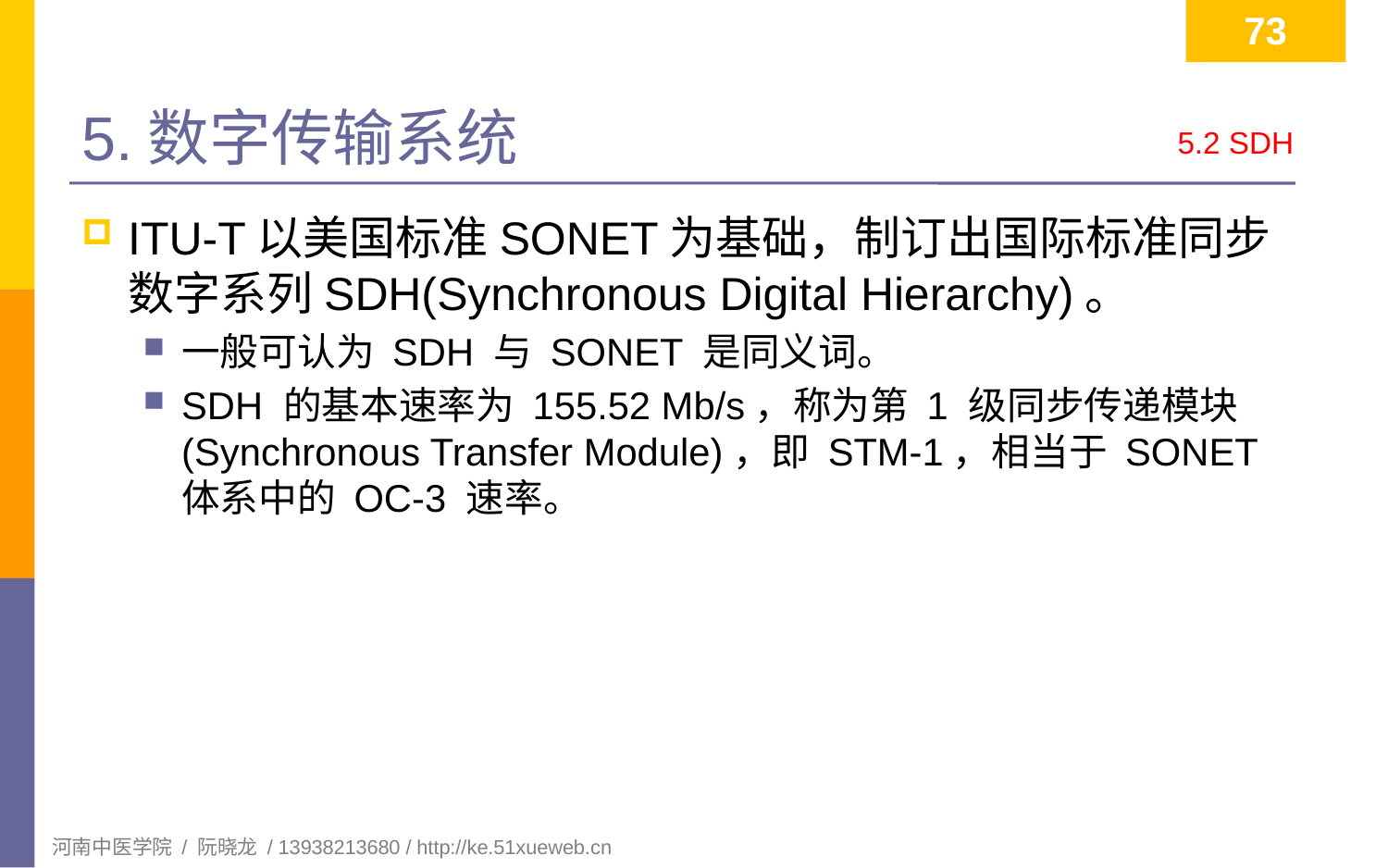

73
# 5.数字传输系统
5.2 SDH
ITU-T以美国标准SONET为基础，制订出国际标准同步数字系列SDH(Synchronous Digital Hierarchy)。
一般可认为 SDH 与 SONET 是同义词。
SDH 的基本速率为 155.52 Mb/s，称为第 1 级同步传递模块 (Synchronous Transfer Module)，即 STM-1，相当于 SONET 体系中的 OC-3 速率。